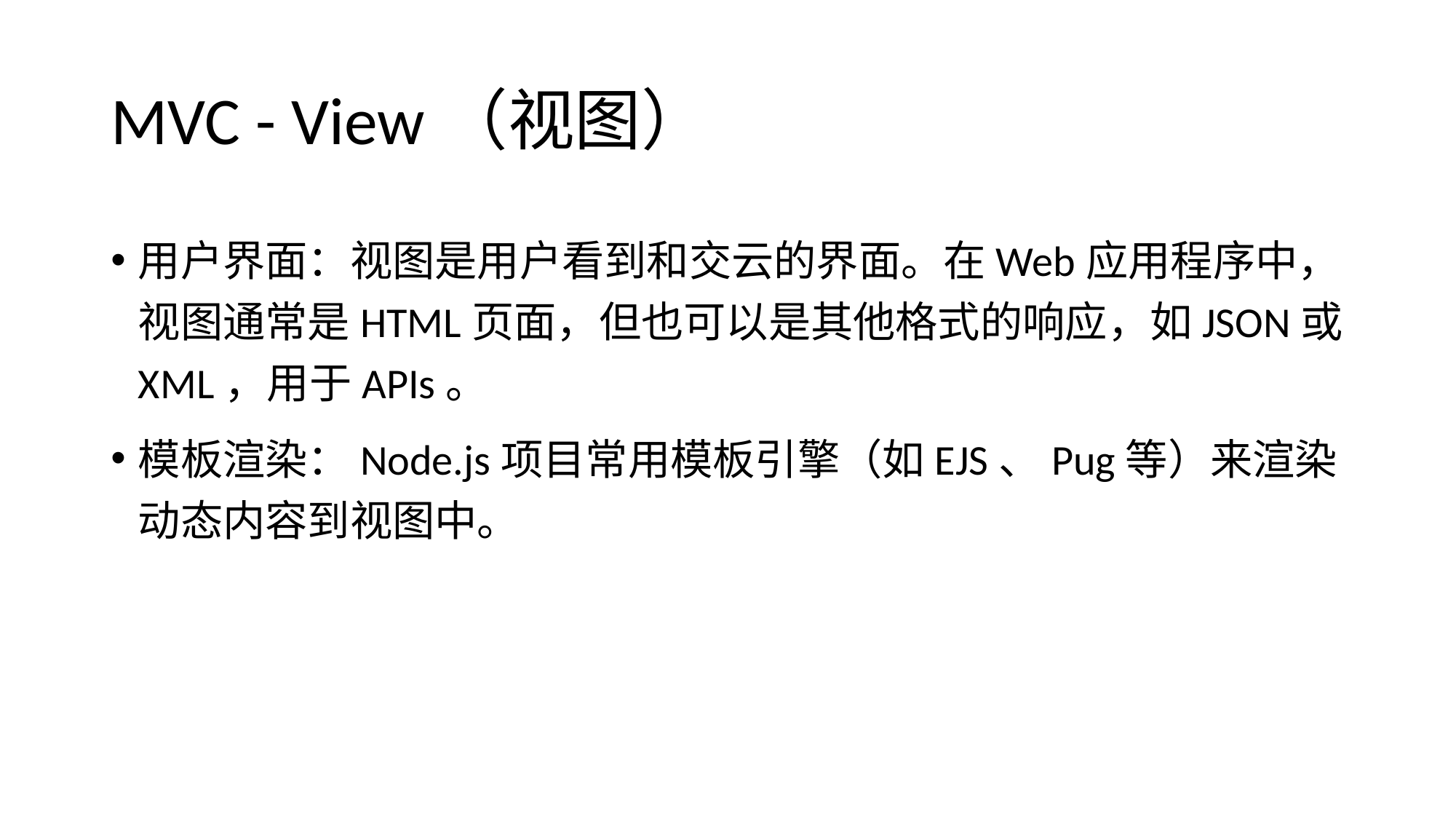

# MVC - View（视图）
用户界面：视图是用户看到和交云的界面。在Web应用程序中，视图通常是HTML页面，但也可以是其他格式的响应，如JSON或XML，用于APIs。
模板渲染：Node.js项目常用模板引擎（如EJS、Pug等）来渲染动态内容到视图中。